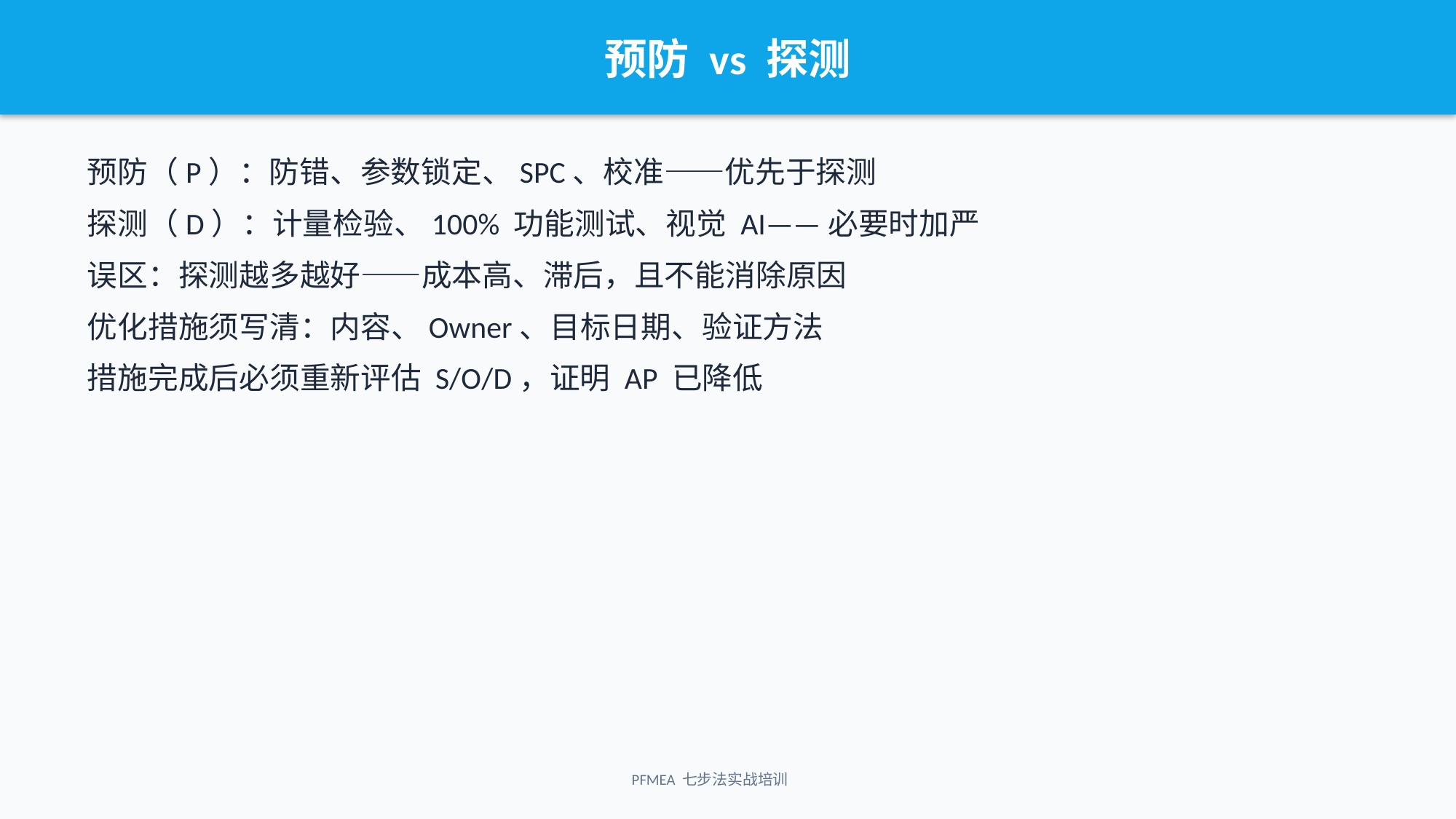

预防 vs 探测
预防（P）：防错、参数锁定、SPC、校准——优先于探测
探测（D）：计量检验、100% 功能测试、视觉 AI——必要时加严
误区：探测越多越好——成本高、滞后，且不能消除原因
优化措施须写清：内容、Owner、目标日期、验证方法
措施完成后必须重新评估 S/O/D，证明 AP 已降低
PFMEA 七步法实战培训